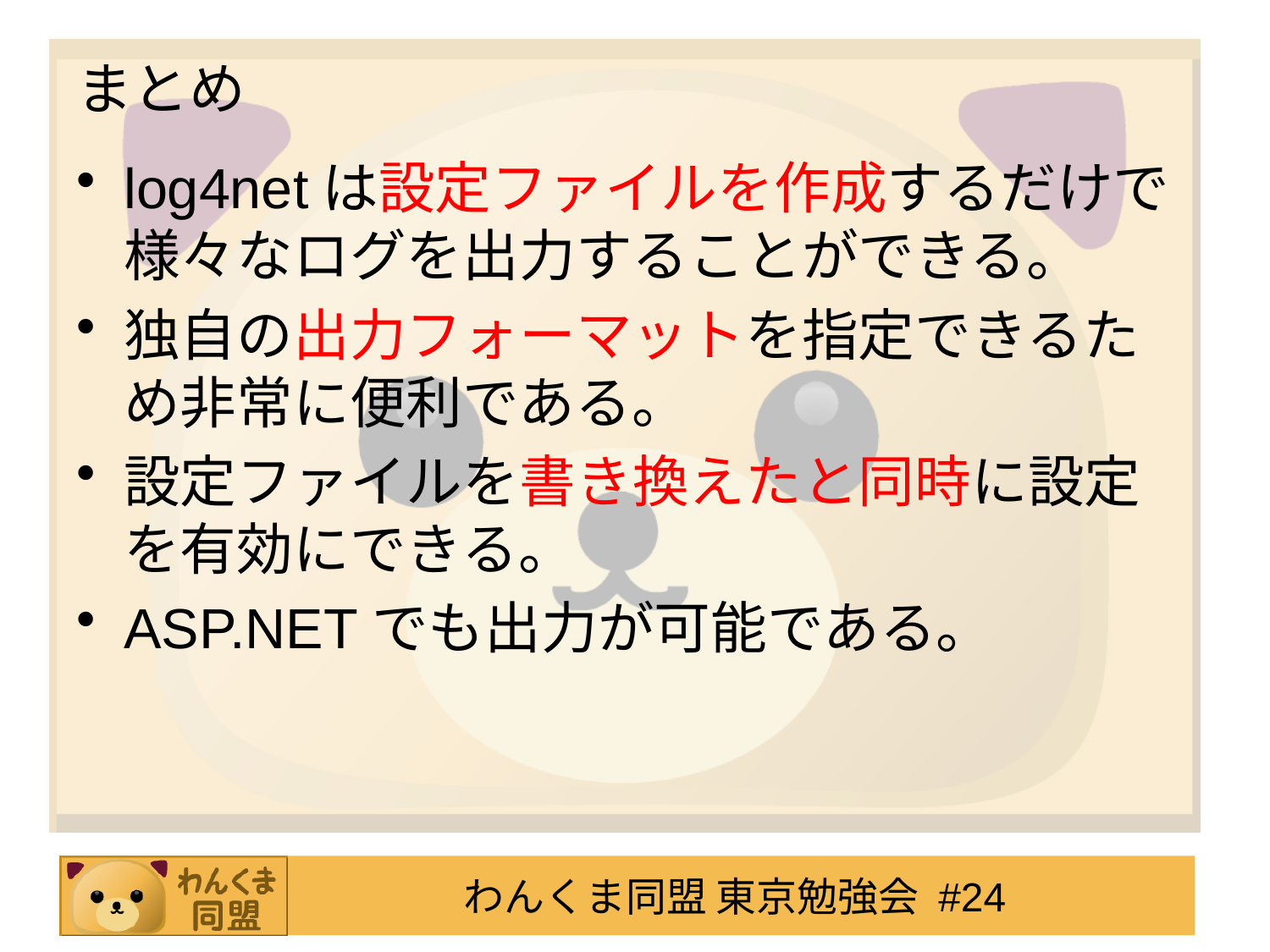

# まとめ
log4netは設定ファイルを作成するだけで様々なログを出力することができる。
独自の出力フォーマットを指定できるため非常に便利である。
設定ファイルを書き換えたと同時に設定を有効にできる。
ASP.NETでも出力が可能である。